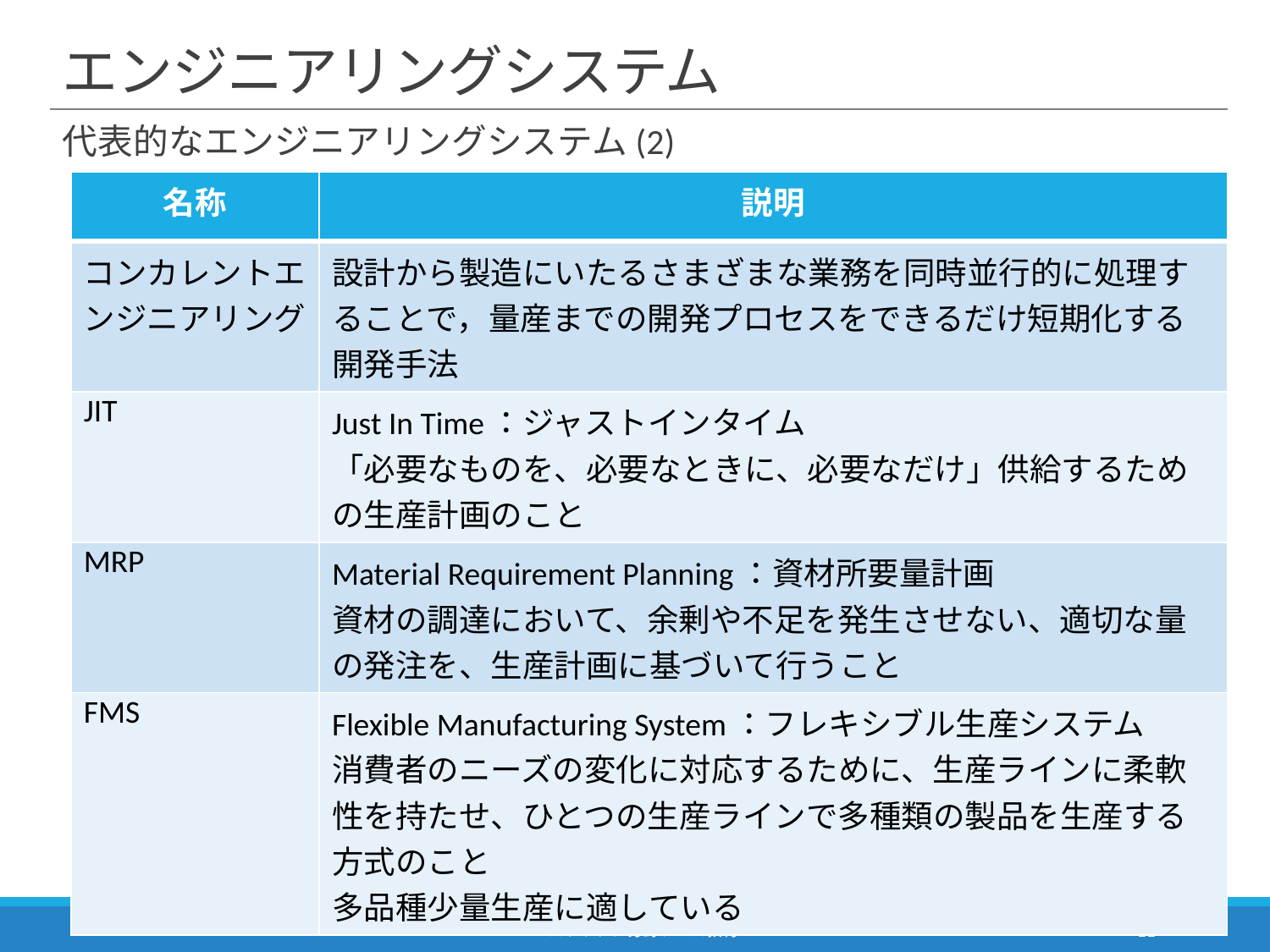

# エンジニアリングシステム
代表的なエンジニアリングシステム(2)

| 名称 | 説明 |
| --- | --- |
| コンカレントエンジニアリング | 設計から製造にいたるさまざまな業務を同時並行的に処理することで，量産までの開発プロセスをできるだけ短期化する開発手法 |
| JIT | Just In Time：ジャストインタイム 「必要なものを、必要なときに、必要なだけ」供給するための生産計画のこと |
| MRP | Material Requirement Planning：資材所要量計画 資材の調達において、余剰や不足を発生させない、適切な量の発注を、生産計画に基づいて行うこと |
| FMS | Flexible Manufacturing System：フレキシブル生産システム 消費者のニーズの変化に対応するために、生産ラインに柔軟性を持たせ、ひとつの生産ラインで多種類の製品を生産する方式のこと 多品種少量生産に適している |
ITストラテジ分野ケース教材
11